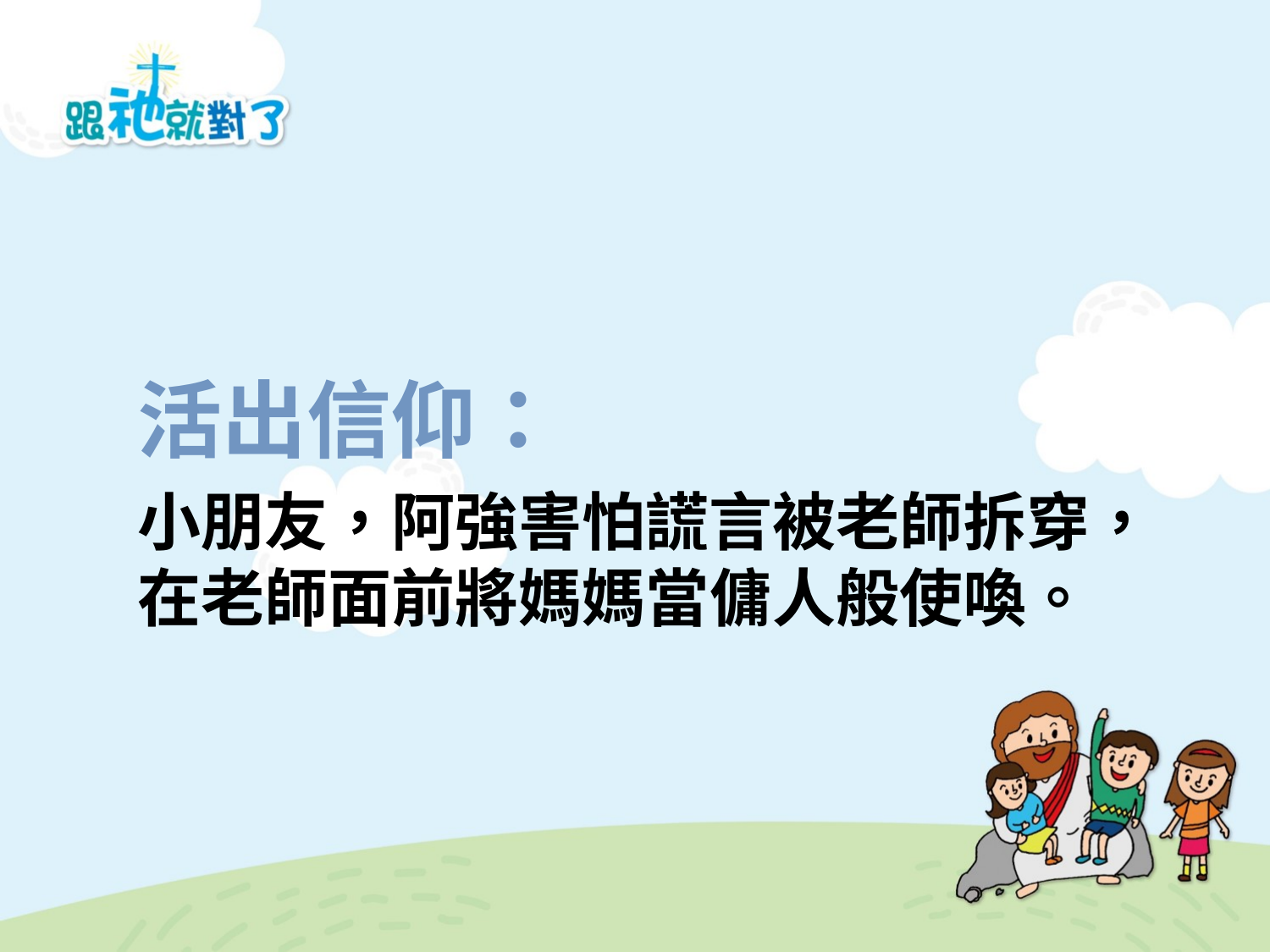

活出信仰：
小朋友，阿強害怕謊言被老師拆穿，在老師面前將媽媽當傭人般使喚。